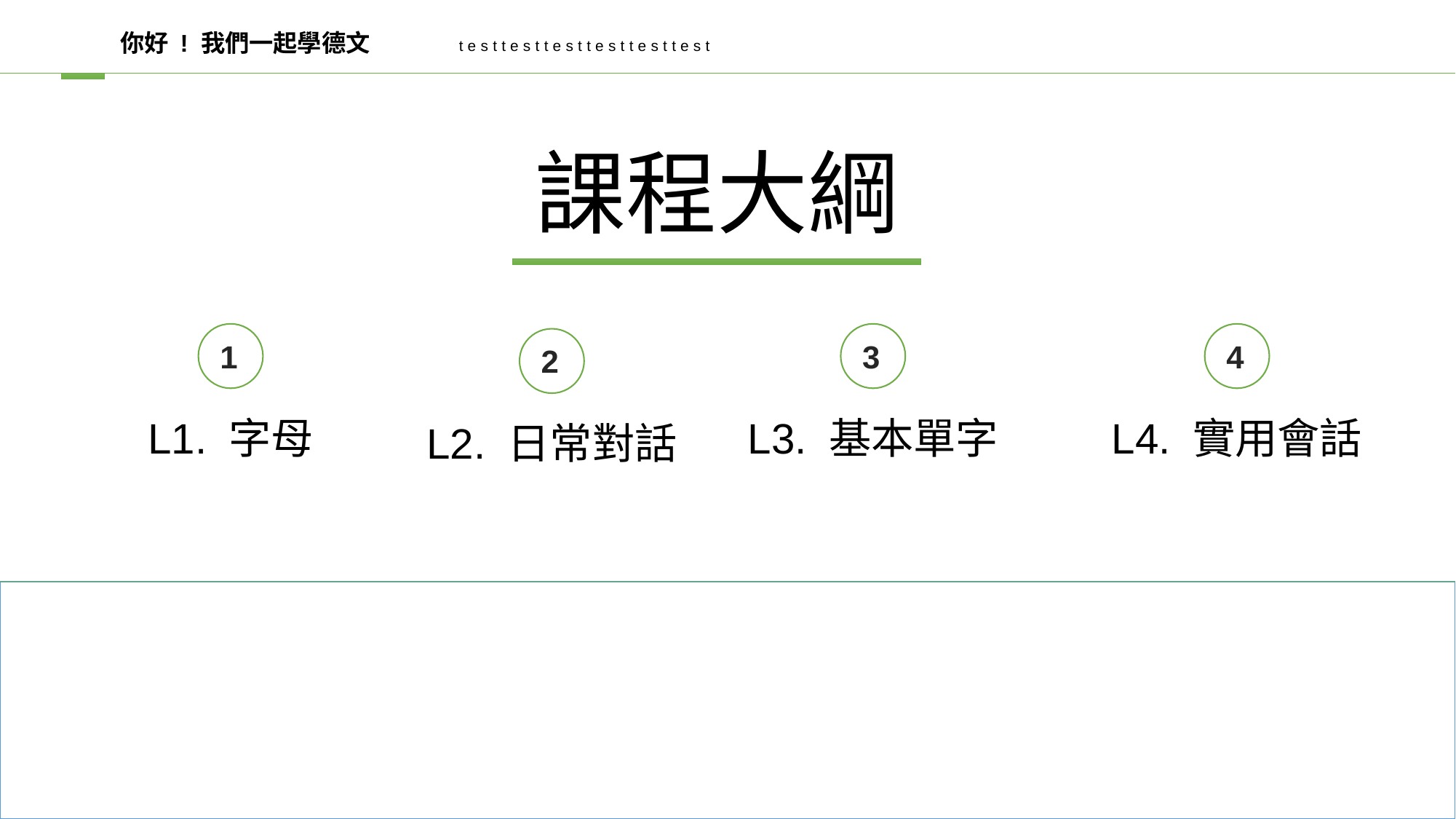

你好 ! 我們一起學德文
testtesttesttesttesttest

課程大綱

1
L1. 字母

3
L3. 基本單字

4
L4. 實用會話

2
L2. 日常對話